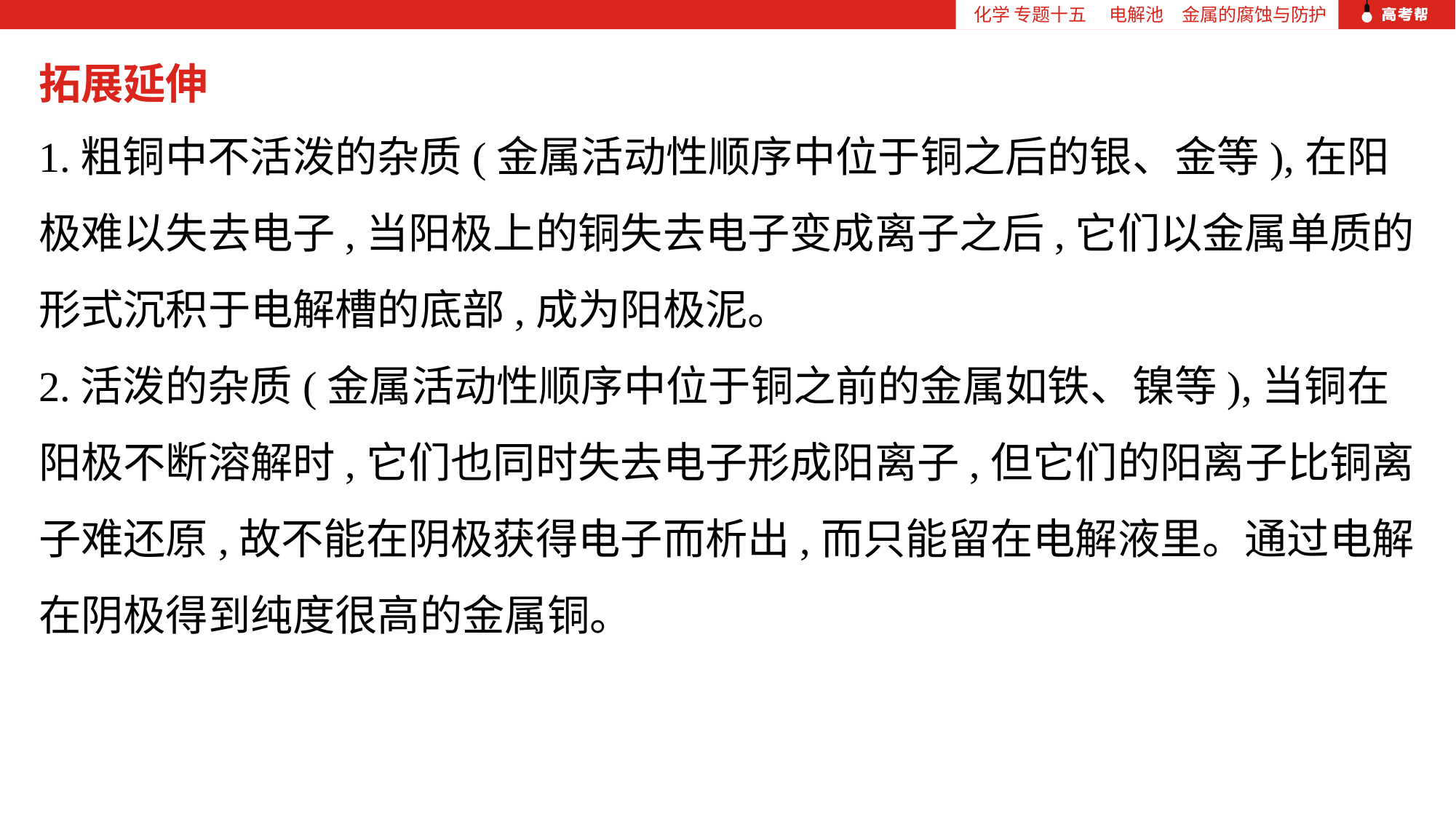

化学 专题十五 　电解池　金属的腐蚀与防护
拓展延伸
1.粗铜中不活泼的杂质(金属活动性顺序中位于铜之后的银、金等),在阳极难以失去电子,当阳极上的铜失去电子变成离子之后,它们以金属单质的形式沉积于电解槽的底部,成为阳极泥。
2.活泼的杂质(金属活动性顺序中位于铜之前的金属如铁、镍等),当铜在阳极不断溶解时,它们也同时失去电子形成阳离子,但它们的阳离子比铜离子难还原,故不能在阴极获得电子而析出,而只能留在电解液里。通过电解在阴极得到纯度很高的金属铜。